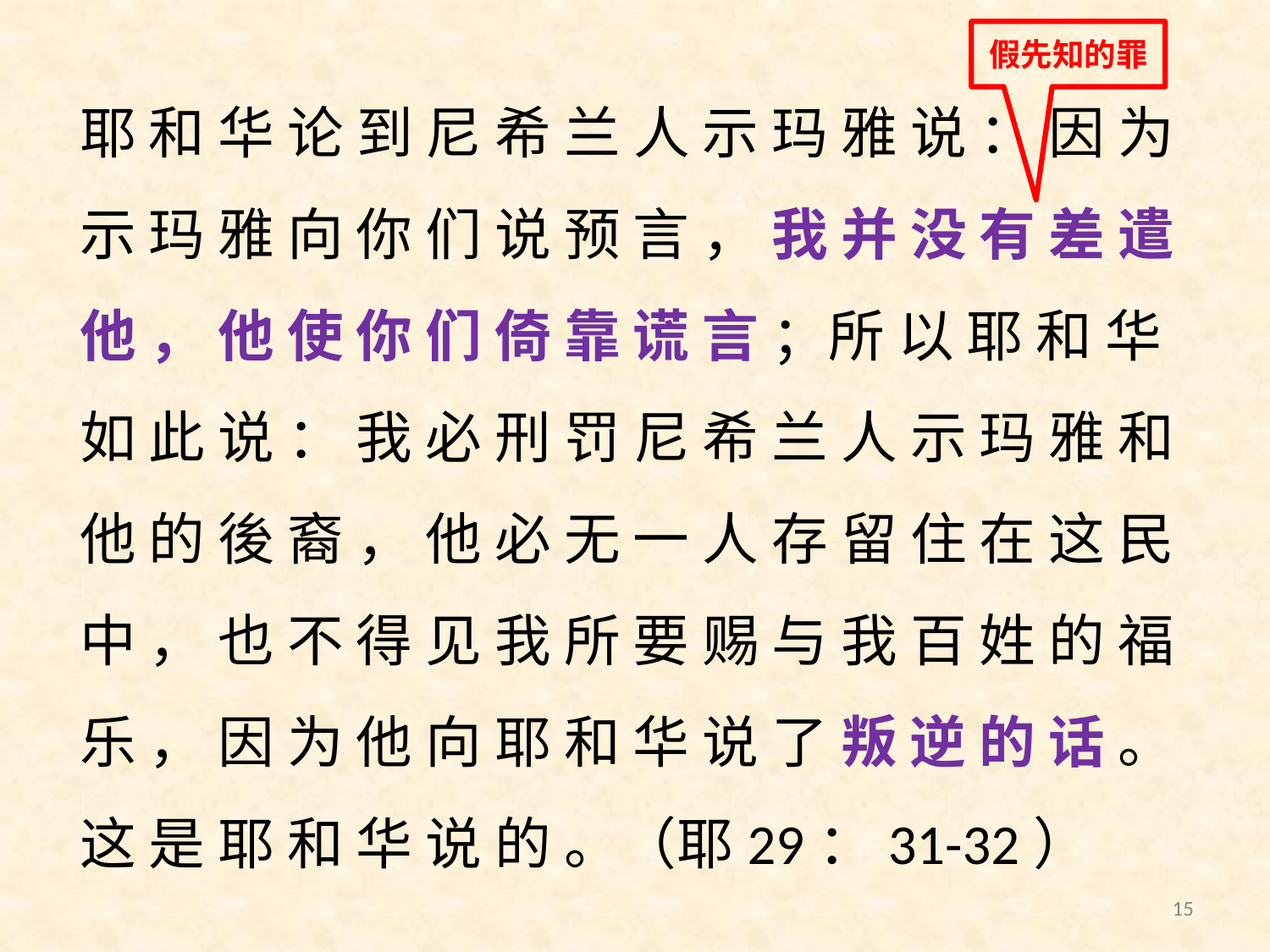

假先知的罪
耶 和 华 论 到 尼 希 兰 人 示 玛 雅 说 ： 因 为 示 玛 雅 向 你 们 说 预 言 ， 我 并 没 有 差 遣 他 ， 他 使 你 们 倚 靠 谎 言 ；所 以 耶 和 华 如 此 说 ： 我 必 刑 罚 尼 希 兰 人 示 玛 雅 和 他 的 後 裔 ， 他 必 无 一 人 存 留 住 在 这 民 中 ， 也 不 得 见 我 所 要 赐 与 我 百 姓 的 福 乐 ， 因 为 他 向 耶 和 华 说 了 叛 逆 的 话 。 这 是 耶 和 华 说 的 。（耶29：31-32）
15